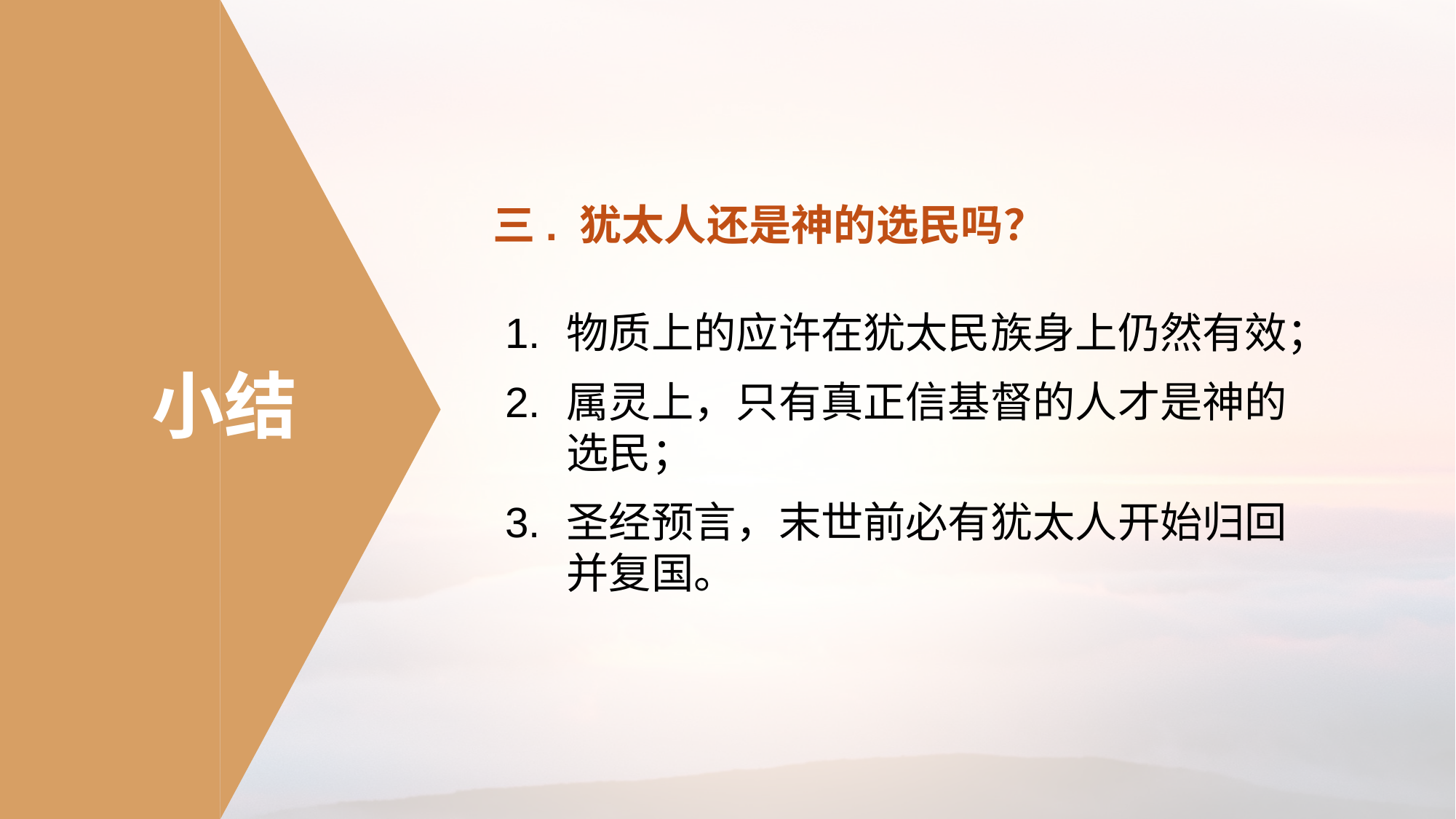

三. 犹太人还是神的选民吗？
物质上的应许在犹太民族身上仍然有效；
属灵上，只有真正信基督的人才是神的选民；
圣经预言，末世前必有犹太人开始归回并复国。
小结